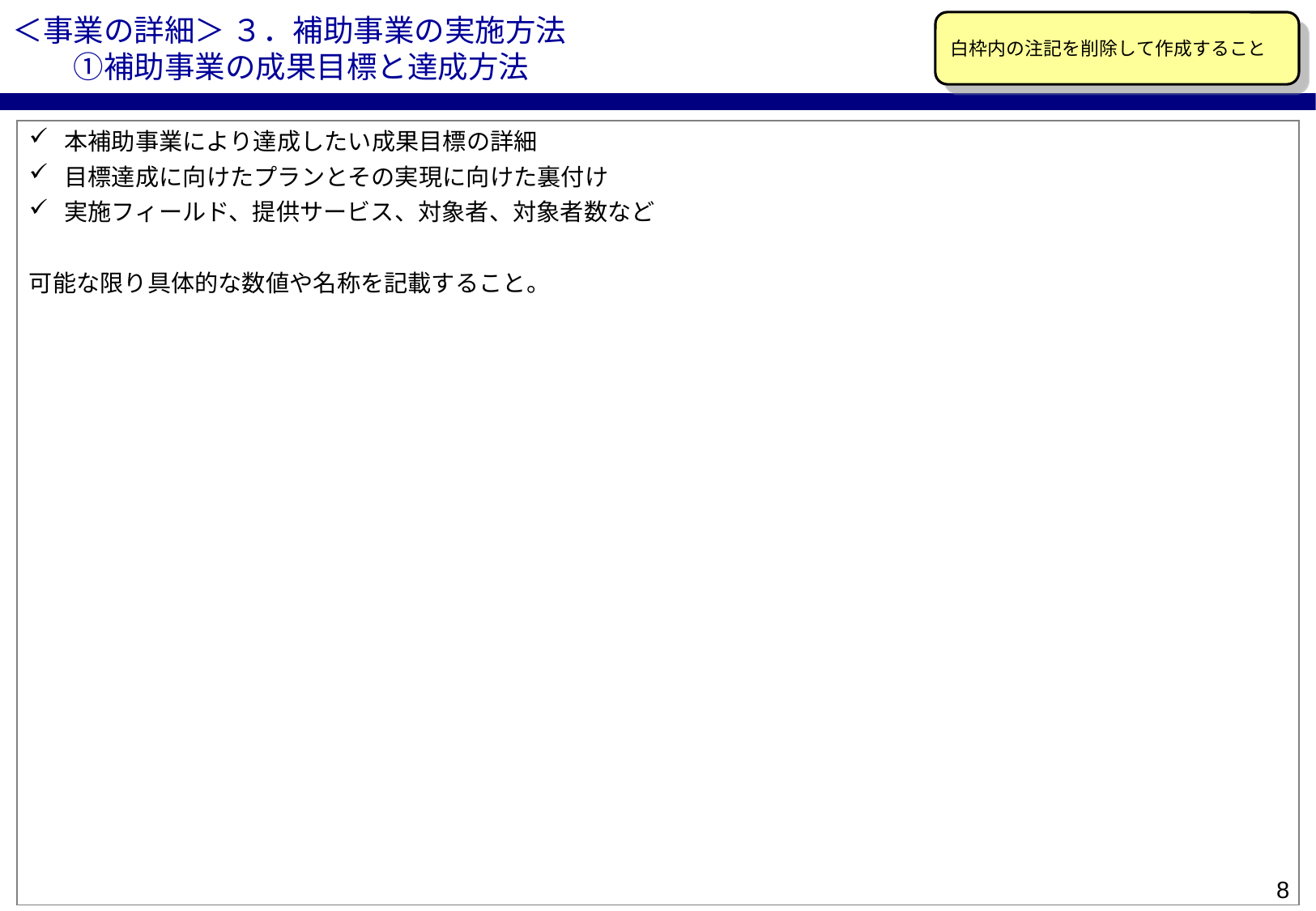

＜事業の詳細＞ ３．補助事業の実施方法
　　①補助事業の成果目標と達成方法
白枠内の注記を削除して作成すること
本補助事業により達成したい成果目標の詳細
目標達成に向けたプランとその実現に向けた裏付け
実施フィールド、提供サービス、対象者、対象者数など

可能な限り具体的な数値や名称を記載すること。